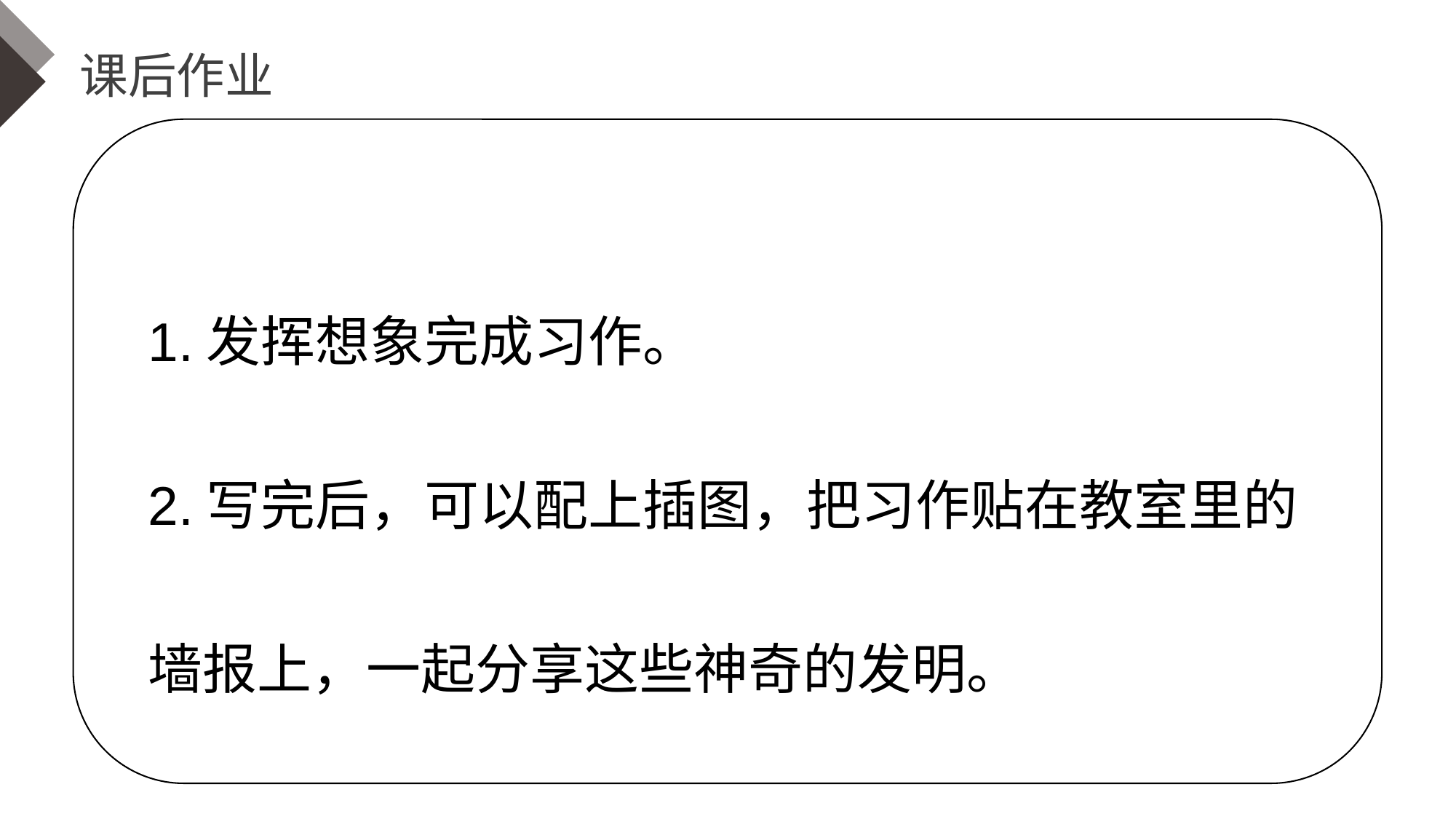

课后作业
1.发挥想象完成习作。
2.写完后，可以配上插图，把习作贴在教室里的墙报上，一起分享这些神奇的发明。